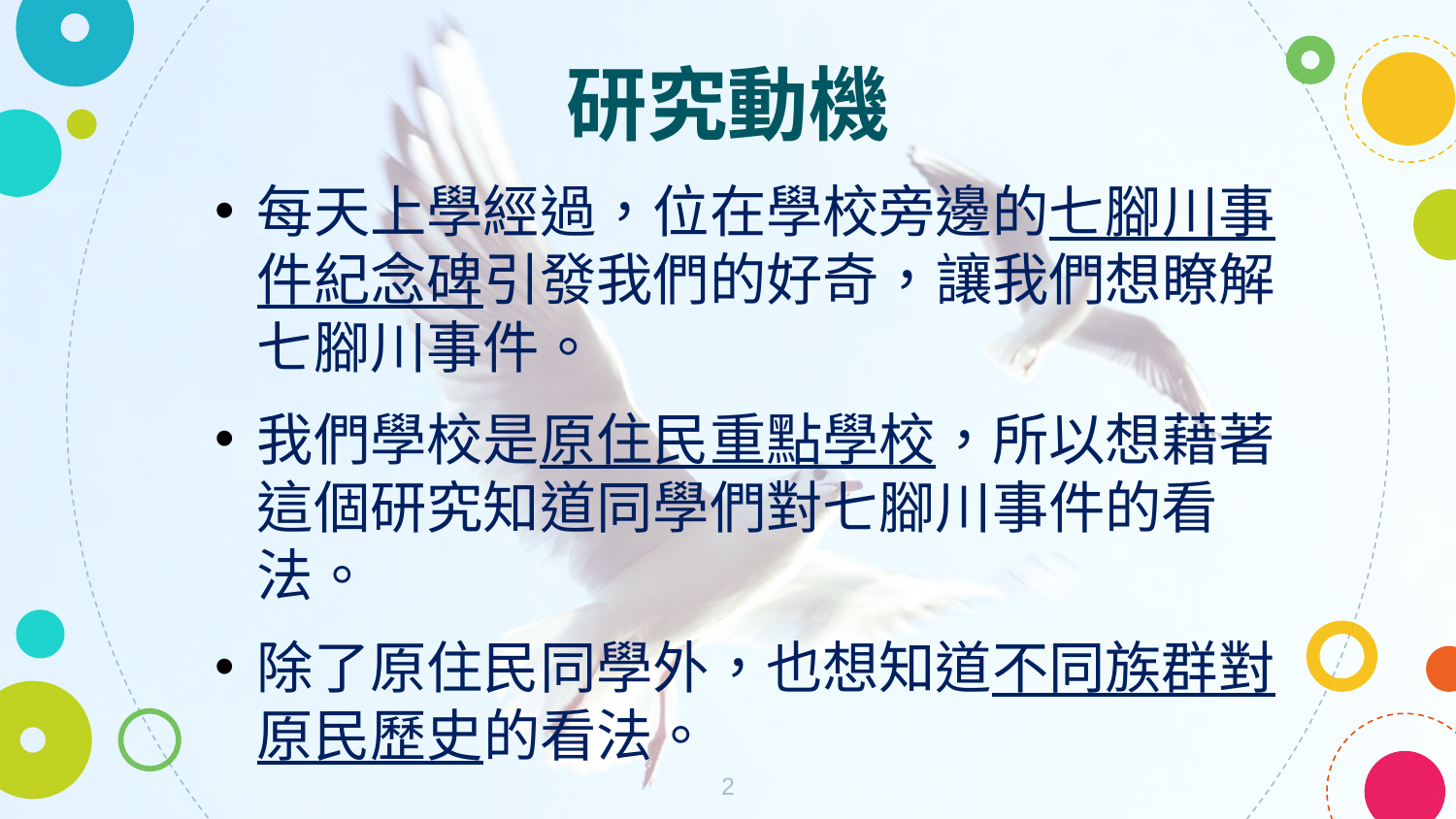

研究動機
每天上學經過，位在學校旁邊的七腳川事件紀念碑引發我們的好奇，讓我們想瞭解七腳川事件。
我們學校是原住民重點學校，所以想藉著這個研究知道同學們對七腳川事件的看法。
除了原住民同學外，也想知道不同族群對原民歷史的看法。

2